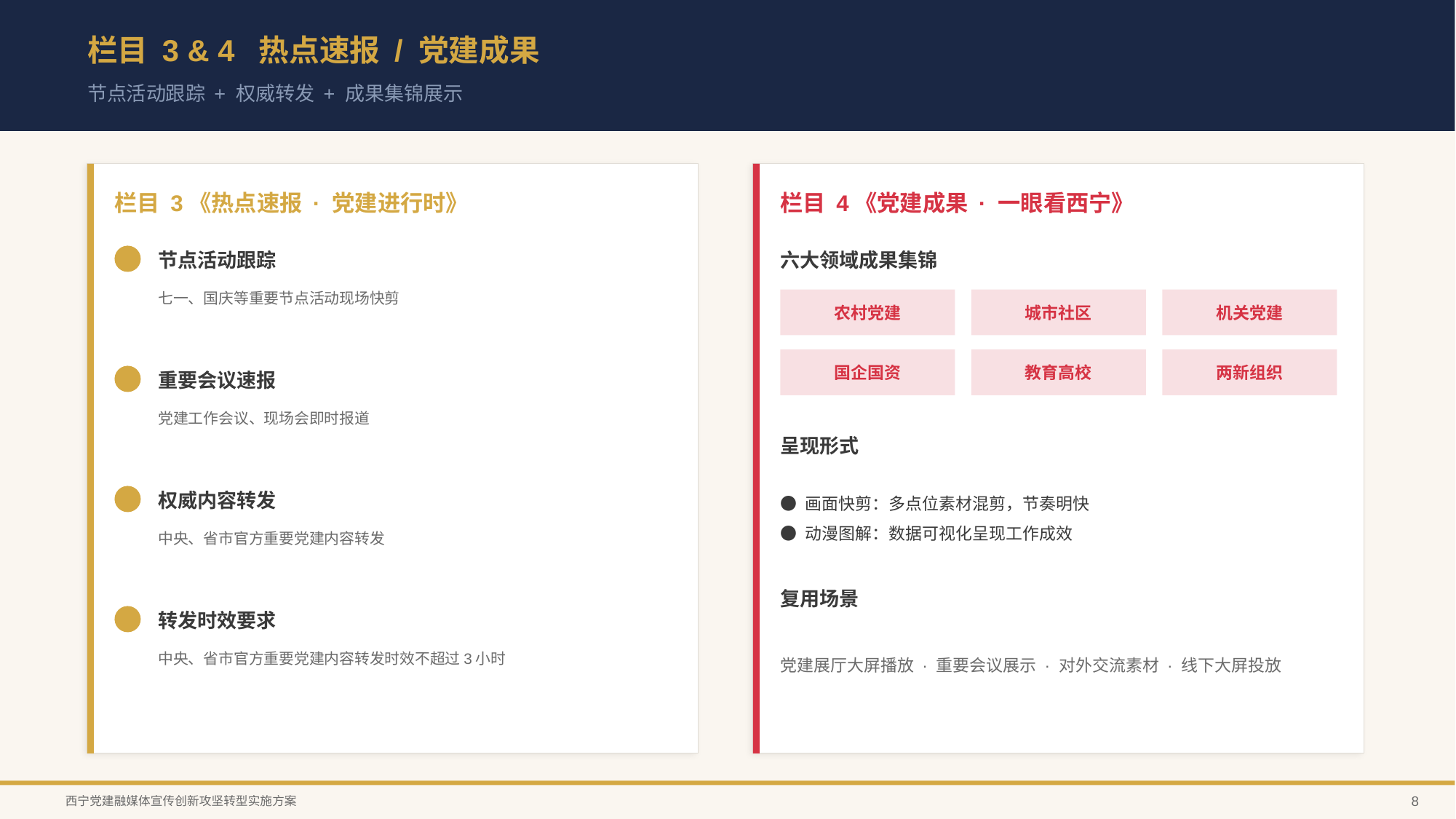

栏目 3 & 4  热点速报 / 党建成果
节点活动跟踪 + 权威转发 + 成果集锦展示

栏目 3《热点速报 · 党建进行时》
栏目 4《党建成果 · 一眼看西宁》
节点活动跟踪
六大领域成果集锦

七一、国庆等重要节点活动现场快剪

农村党建

城市社区

机关党建

国企国资

教育高校

两新组织
重要会议速报

党建工作会议、现场会即时报道
呈现形式
● 画面快剪：多点位素材混剪，节奏明快
● 动漫图解：数据可视化呈现工作成效
权威内容转发

中央、省市官方重要党建内容转发
复用场景
转发时效要求

党建展厅大屏播放 · 重要会议展示 · 对外交流素材 · 线下大屏投放
中央、省市官方重要党建内容转发时效不超过3小时

西宁党建融媒体宣传创新攻坚转型实施方案
8